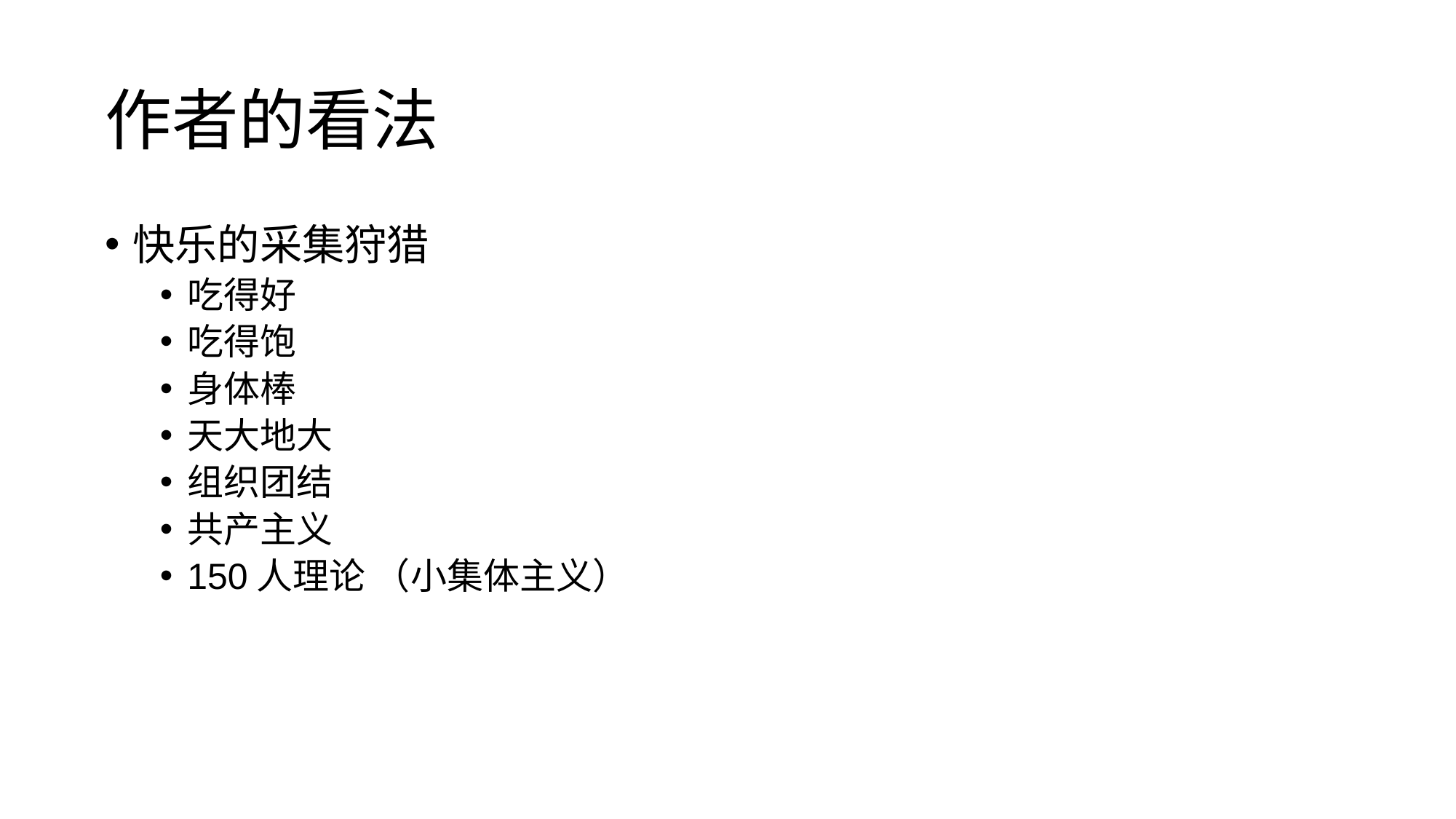

# 作者的看法
快乐的采集狩猎
吃得好
吃得饱
身体棒
天大地大
组织团结
共产主义
150人理论 （小集体主义）